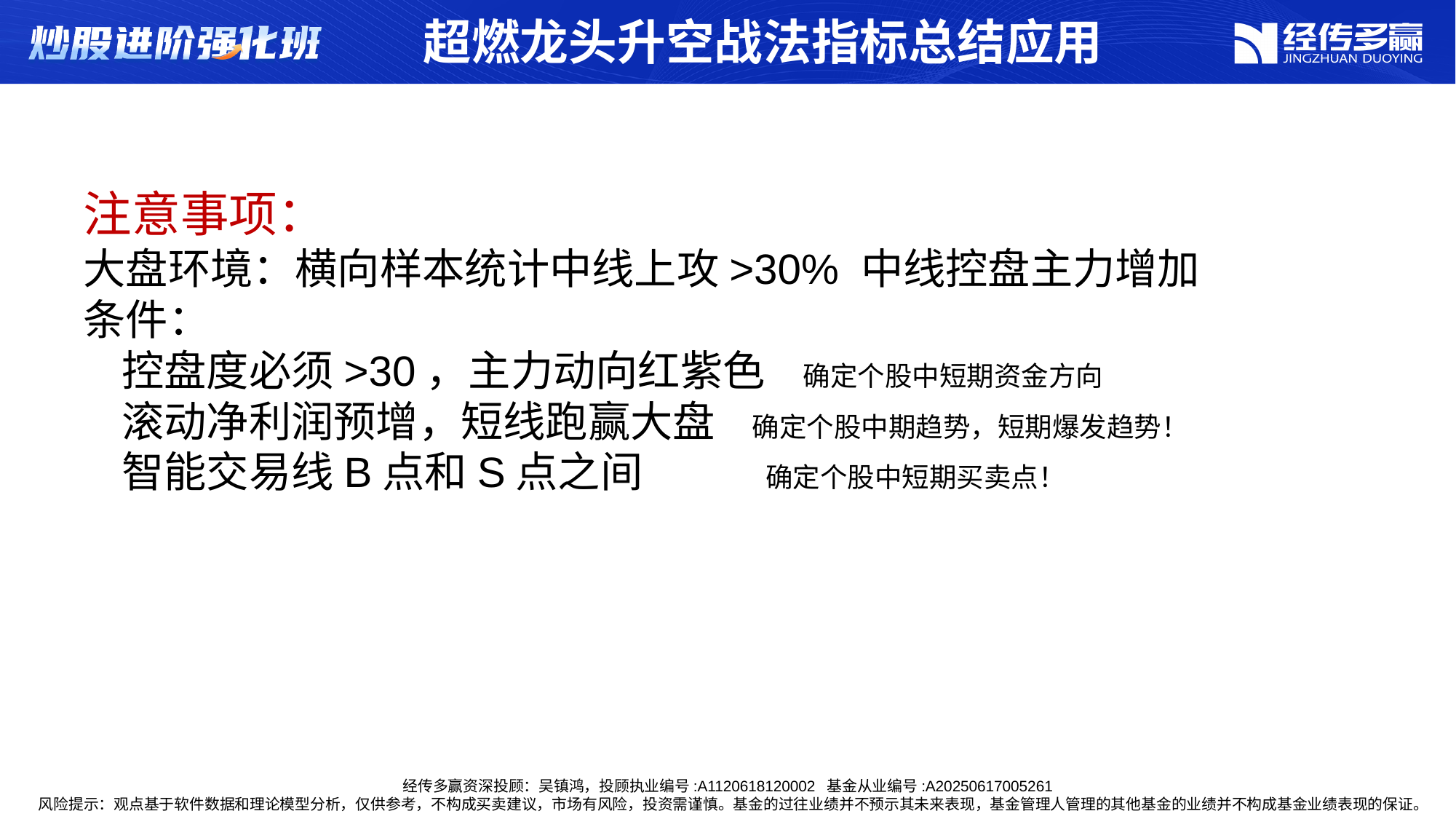

超燃龙头升空战法指标总结应用
注意事项：
大盘环境：横向样本统计中线上攻>30% 中线控盘主力增加
条件：
   控盘度必须>30，主力动向红紫色    确定个股中短期资金方向
   滚动净利润预增，短线跑赢大盘      确定个股中期趋势，短期爆发趋势！
   智能交易线B点和S点之间             确定个股中短期买卖点！